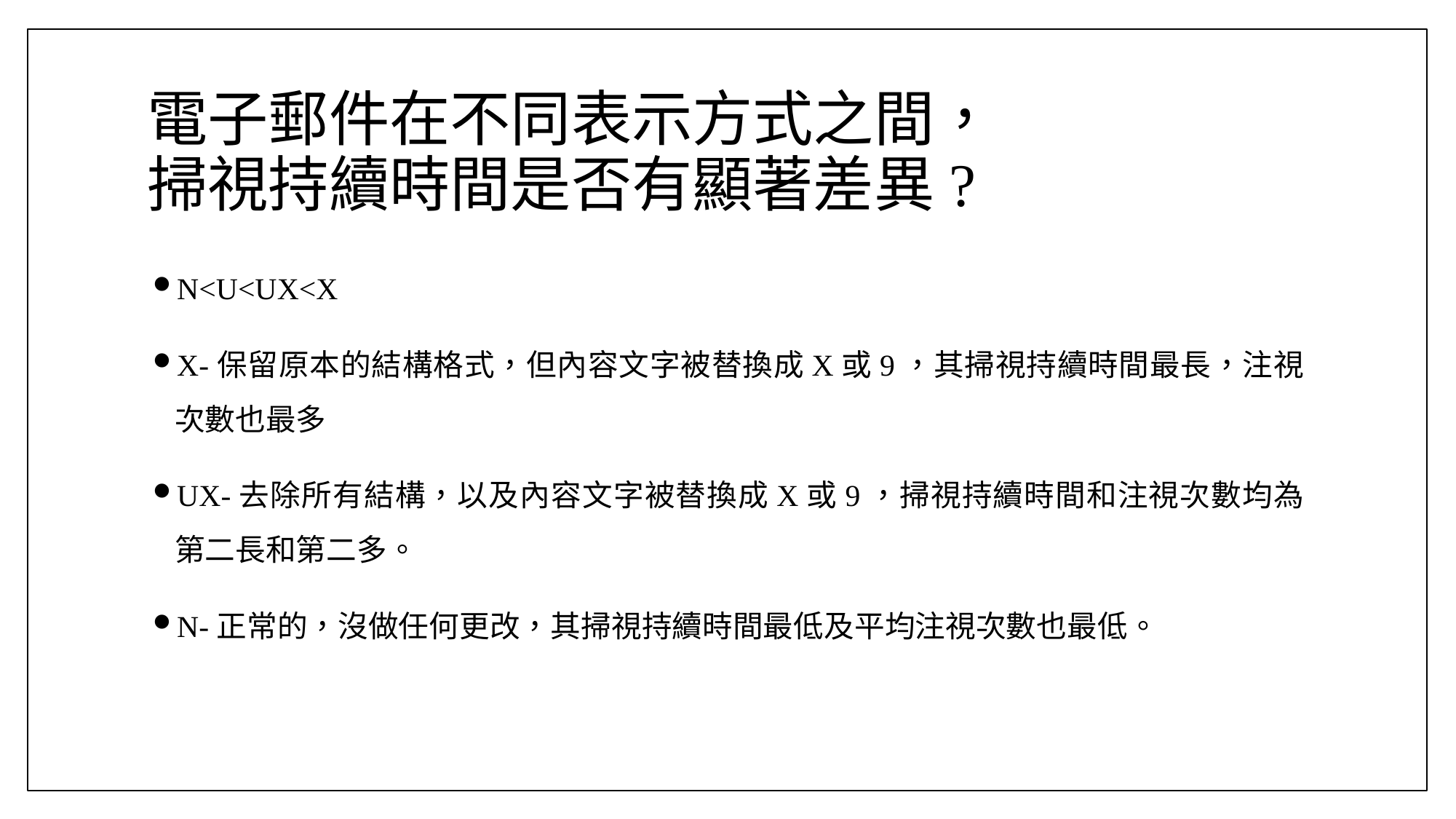

# 電子郵件在不同表示方式之間， 掃視持續時間是否有顯著差異?
N<U<UX<X
X-保留原本的結構格式，但內容文字被替換成X或9，其掃視持續時間最長，注視次數也最多
UX-去除所有結構，以及內容文字被替換成X或9，掃視持續時間和注視次數均為第二長和第二多。
N-正常的，沒做任何更改，其掃視持續時間最低及平均注視次數也最低。